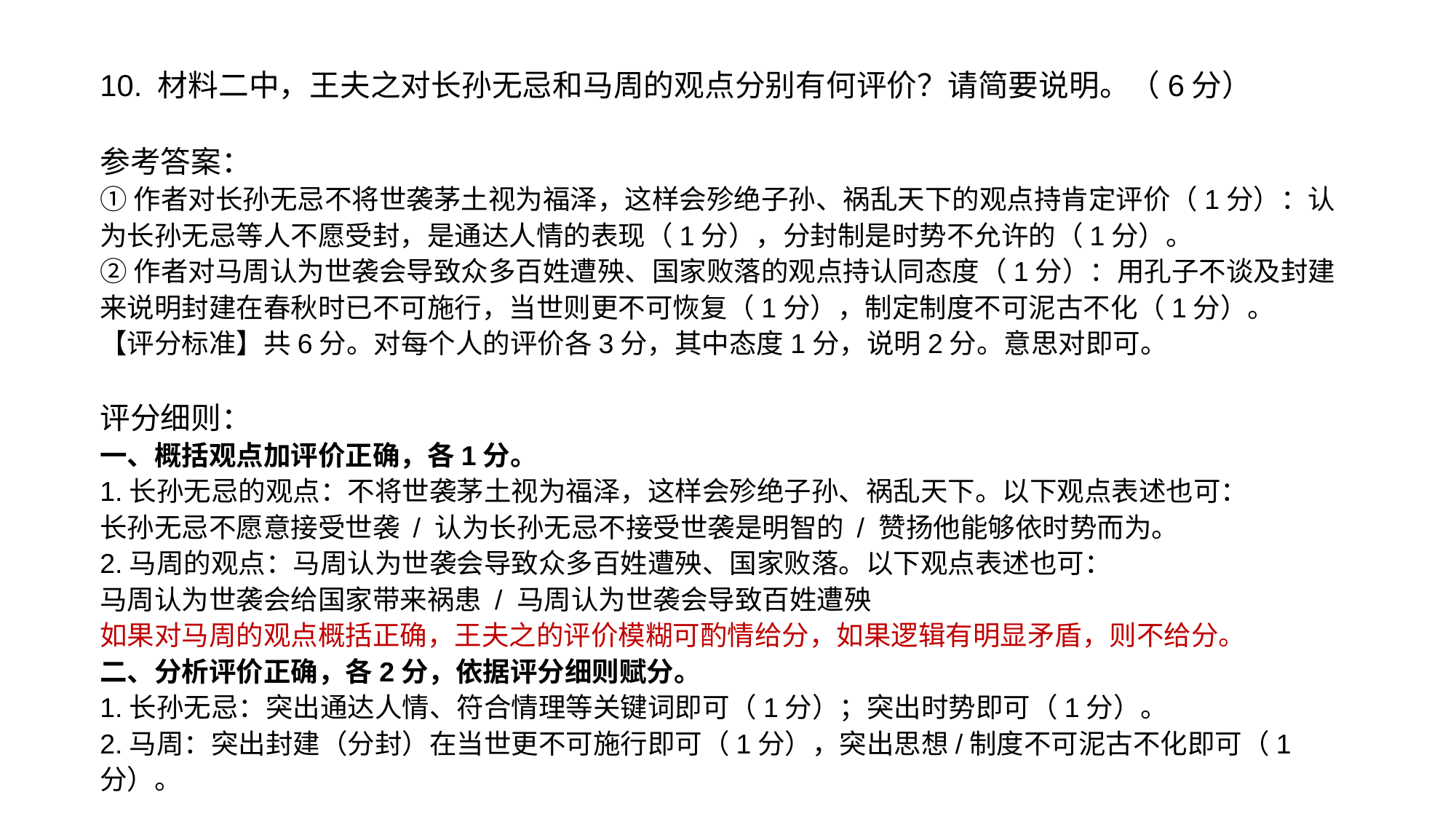

10. 材料二中，王夫之对长孙无忌和马周的观点分别有何评价？请简要说明。（6分）

参考答案：
①作者对长孙无忌不将世袭茅土视为福泽，这样会殄绝子孙、祸乱天下的观点持肯定评价（1分）：认为长孙无忌等人不愿受封，是通达人情的表现（1分），分封制是时势不允许的（1分）。
②作者对马周认为世袭会导致众多百姓遭殃、国家败落的观点持认同态度（1分）：用孔子不谈及封建来说明封建在春秋时已不可施行，当世则更不可恢复（1分），制定制度不可泥古不化（1分）。
【评分标准】共6分。对每个人的评价各3分，其中态度1分，说明2分。意思对即可。

评分细则：
一、概括观点加评价正确，各1分。
1.长孙无忌的观点：不将世袭茅土视为福泽，这样会殄绝子孙、祸乱天下。以下观点表述也可：
长孙无忌不愿意接受世袭 / 认为长孙无忌不接受世袭是明智的 / 赞扬他能够依时势而为。
2.马周的观点：马周认为世袭会导致众多百姓遭殃、国家败落。以下观点表述也可：
马周认为世袭会给国家带来祸患 / 马周认为世袭会导致百姓遭殃
如果对马周的观点概括正确，王夫之的评价模糊可酌情给分，如果逻辑有明显矛盾，则不给分。
二、分析评价正确，各2分，依据评分细则赋分。
1.长孙无忌：突出通达人情、符合情理等关键词即可（1分）；突出时势即可（1分）。
2.马周：突出封建（分封）在当世更不可施行即可（1分），突出思想/制度不可泥古不化即可（1分）。